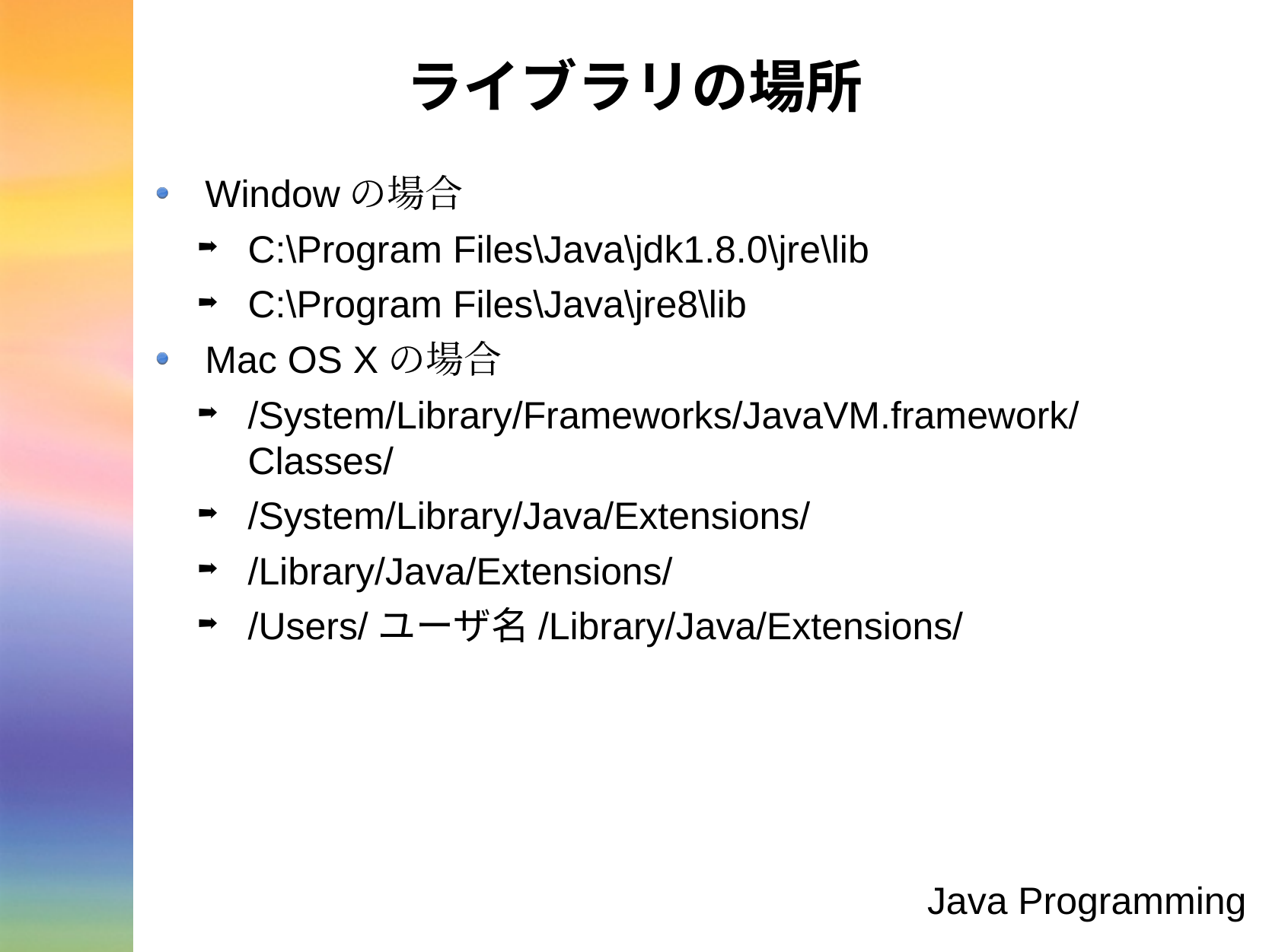

# ライブラリの場所
Windowの場合
C:\Program Files\Java\jdk1.8.0\jre\lib
C:\Program Files\Java\jre8\lib
Mac OS Xの場合
/System/Library/Frameworks/JavaVM.framework/Classes/
/System/Library/Java/Extensions/
/Library/Java/Extensions/
/Users/ユーザ名/Library/Java/Extensions/